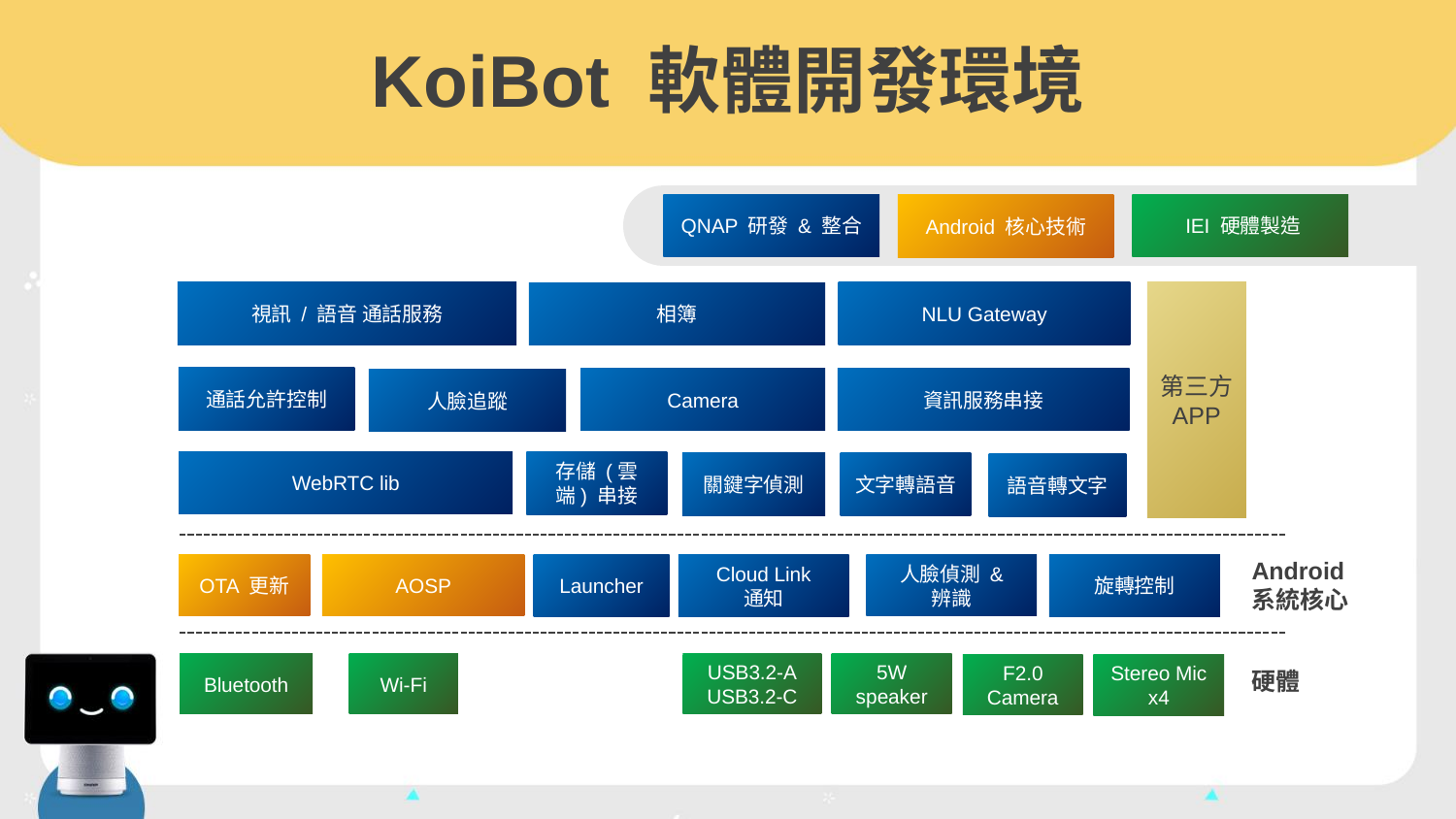

# KoiBot 軟體開發環境

QNAP 研發 & 整合
 IEI 硬體製造
Android 核心技術

視訊 / 語音 通話服務
NLU Gateway
相簿
第三方 APP
通話允許控制
資訊服務串接
Camera
人臉追蹤
WebRTC lib
存儲 (雲端) 串接
關鍵字偵測
文字轉語音
語音轉文字
Android  系統核心
Launcher
Cloud Link
通知
旋轉控制
OTA 更新
AOSP
人臉偵測 &
辨識
5W speaker
Wi-Fi
Bluetooth
USB3.2-A
USB3.2-C
F2.0
Camera
Stereo Mic x4
硬體